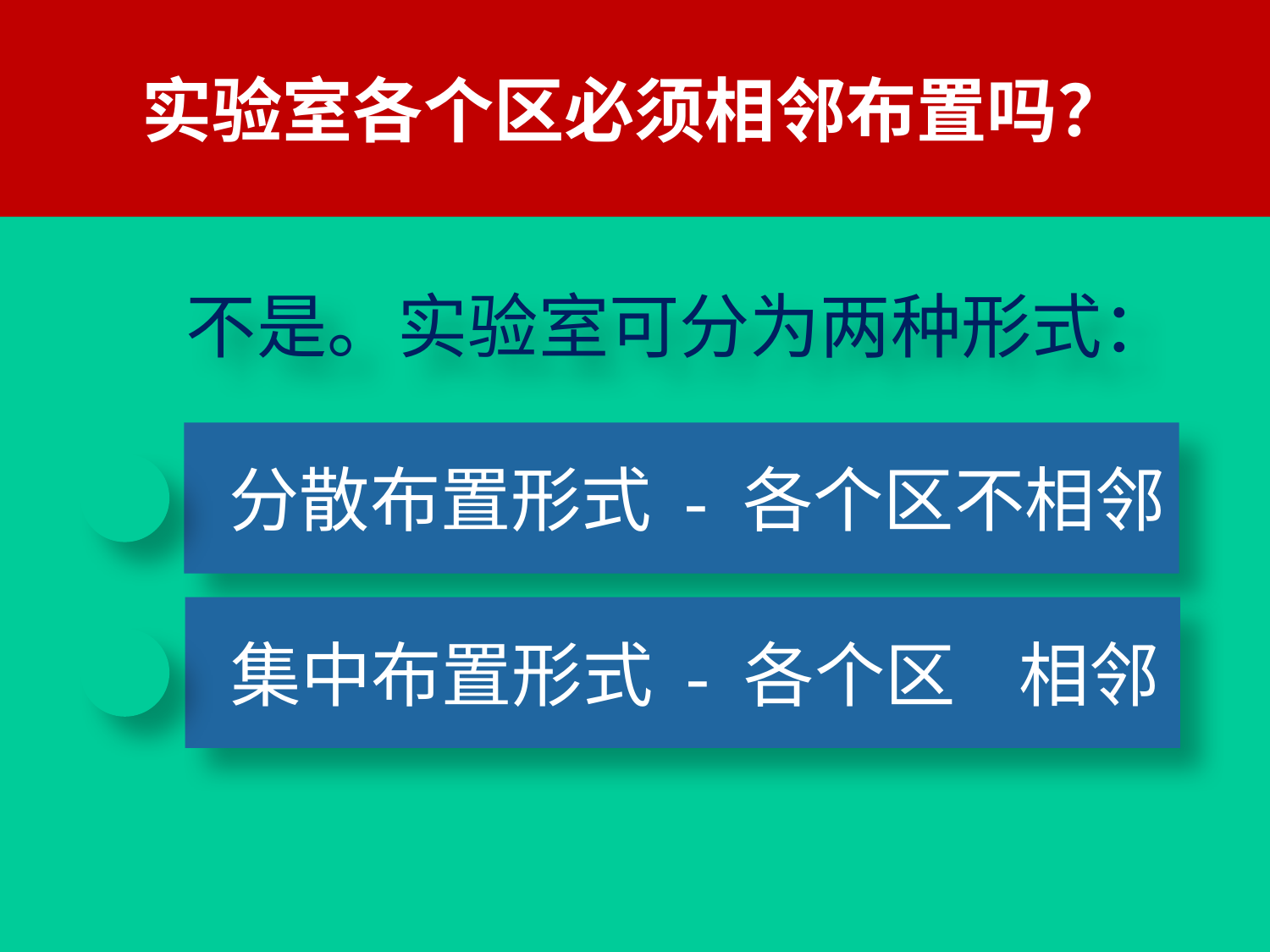

# 实验室各个区必须相邻布置吗？
  不是。实验室可分为两种形式：
 分散布置形式 - 各个区不相邻

 集中布置形式 - 各个区    相邻